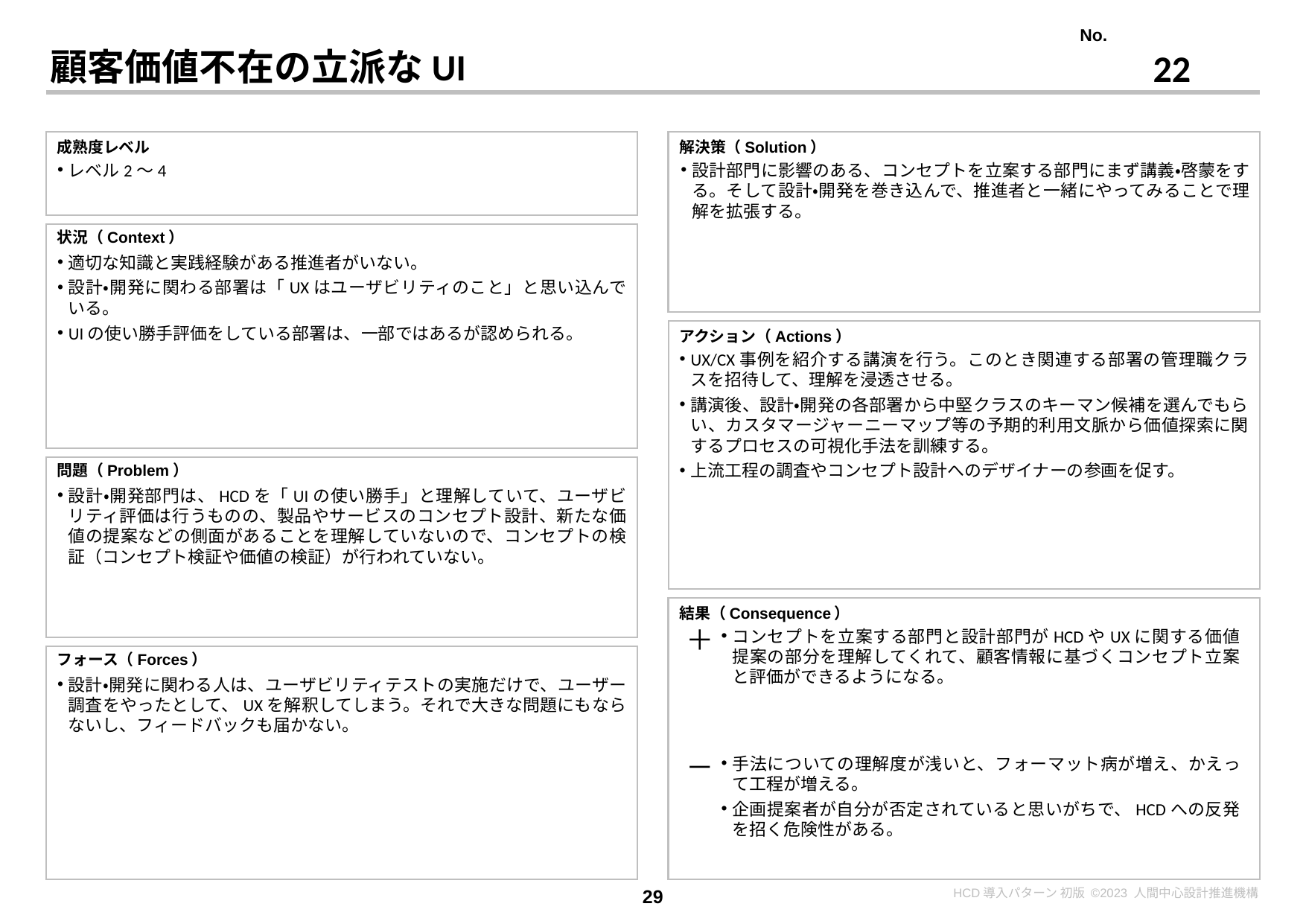

22
# 顧客価値不在の立派なUI
レベル2〜4
設計部門に影響のある、コンセプトを立案する部門にまず講義・啓蒙をする。そして設計・開発を巻き込んで、推進者と一緒にやってみることで理解を拡張する。
適切な知識と実践経験がある推進者がいない。
設計・開発に関わる部署は「UXはユーザビリティのこと」と思い込んでいる。
UIの使い勝手評価をしている部署は、一部ではあるが認められる。
UX/CX事例を紹介する講演を行う。このとき関連する部署の管理職クラスを招待して、理解を浸透させる。
講演後、設計・開発の各部署から中堅クラスのキーマン候補を選んでもらい、カスタマージャーニーマップ等の予期的利用文脈から価値探索に関するプロセスの可視化手法を訓練する。
上流工程の調査やコンセプト設計へのデザイナーの参画を促す。
設計・開発部門は、HCDを「UIの使い勝手」と理解していて、ユーザビリティ評価は行うものの、製品やサービスのコンセプト設計、新たな価値の提案などの側面があることを理解していないので、コンセプトの検証（コンセプト検証や価値の検証）が行われていない。
コンセプトを立案する部門と設計部門がHCDやUXに関する価値提案の部分を理解してくれて、顧客情報に基づくコンセプト立案と評価ができるようになる。

設計・開発に関わる人は、ユーザビリティテストの実施だけで、ユーザー調査をやったとして、UXを解釈してしまう。それで大きな問題にもならないし、フィードバックも届かない。
手法についての理解度が浅いと、フォーマット病が増え、かえって工程が増える。
企画提案者が自分が否定されていると思いがちで、HCDへの反発を招く危険性がある。
29